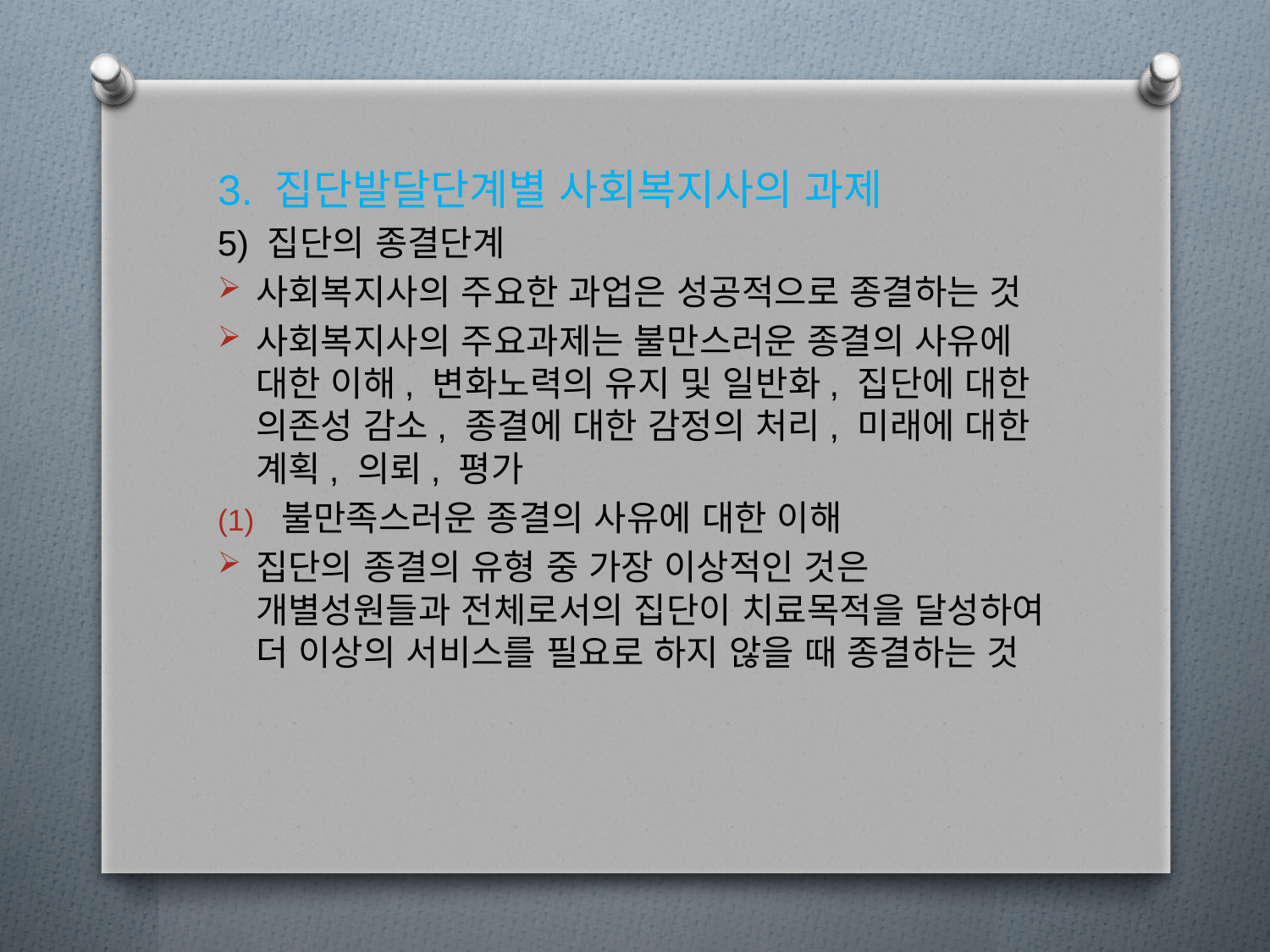

3. 집단발달단계별 사회복지사의 과제
5) 집단의 종결단계
사회복지사의 주요한 과업은 성공적으로 종결하는 것
사회복지사의 주요과제는 불만스러운 종결의 사유에 대한 이해, 변화노력의 유지 및 일반화, 집단에 대한 의존성 감소, 종결에 대한 감정의 처리, 미래에 대한 계획, 의뢰, 평가
불만족스러운 종결의 사유에 대한 이해
집단의 종결의 유형 중 가장 이상적인 것은 개별성원들과 전체로서의 집단이 치료목적을 달성하여 더 이상의 서비스를 필요로 하지 않을 때 종결하는 것